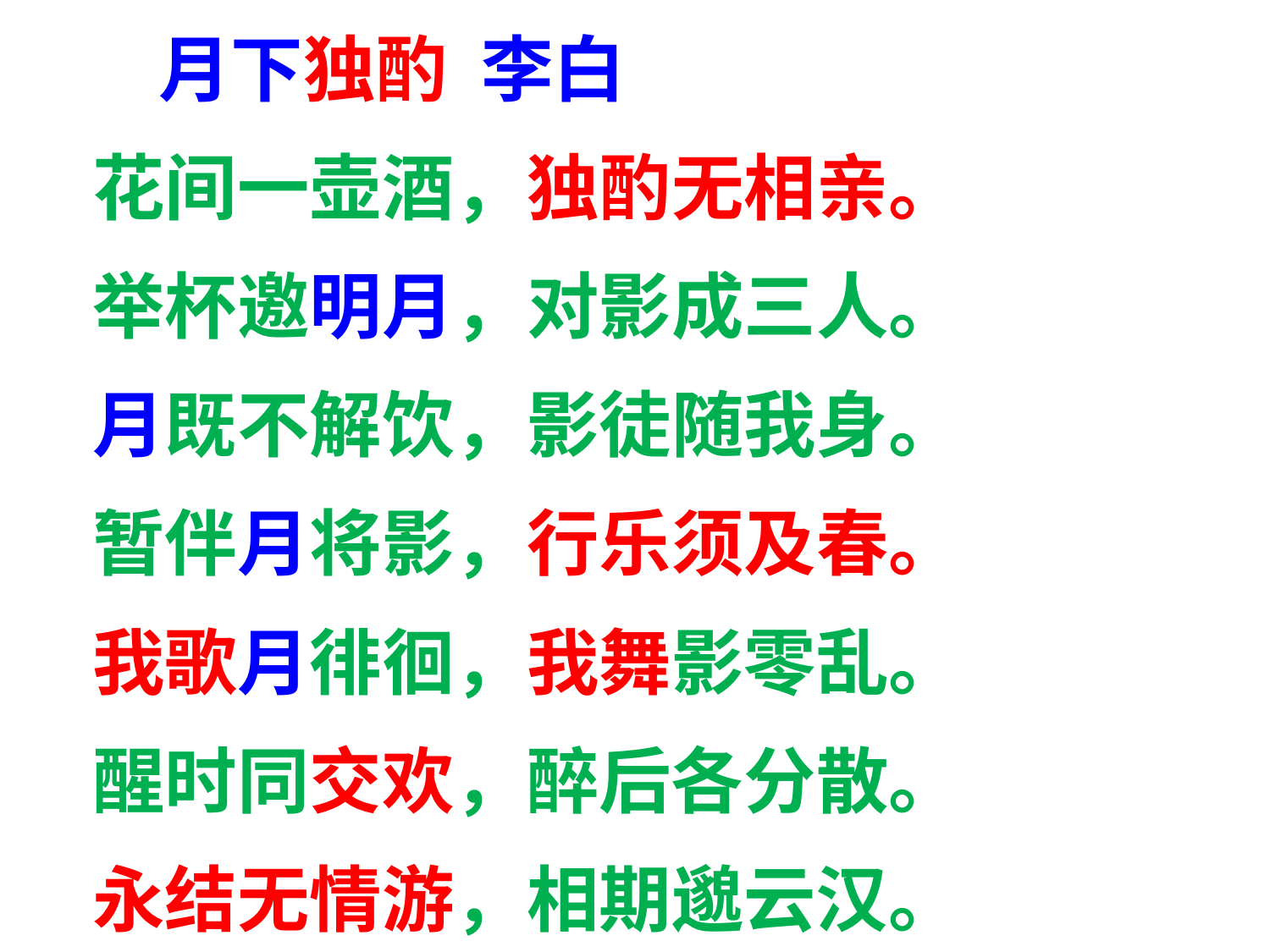

月下独酌  李白
    花间一壶酒，独酌无相亲。
    举杯邀明月，对影成三人。
    月既不解饮，影徒随我身。
    暂伴月将影，行乐须及春。
    我歌月徘徊，我舞影零乱。
    醒时同交欢，醉后各分散。
    永结无情游，相期邈云汉。